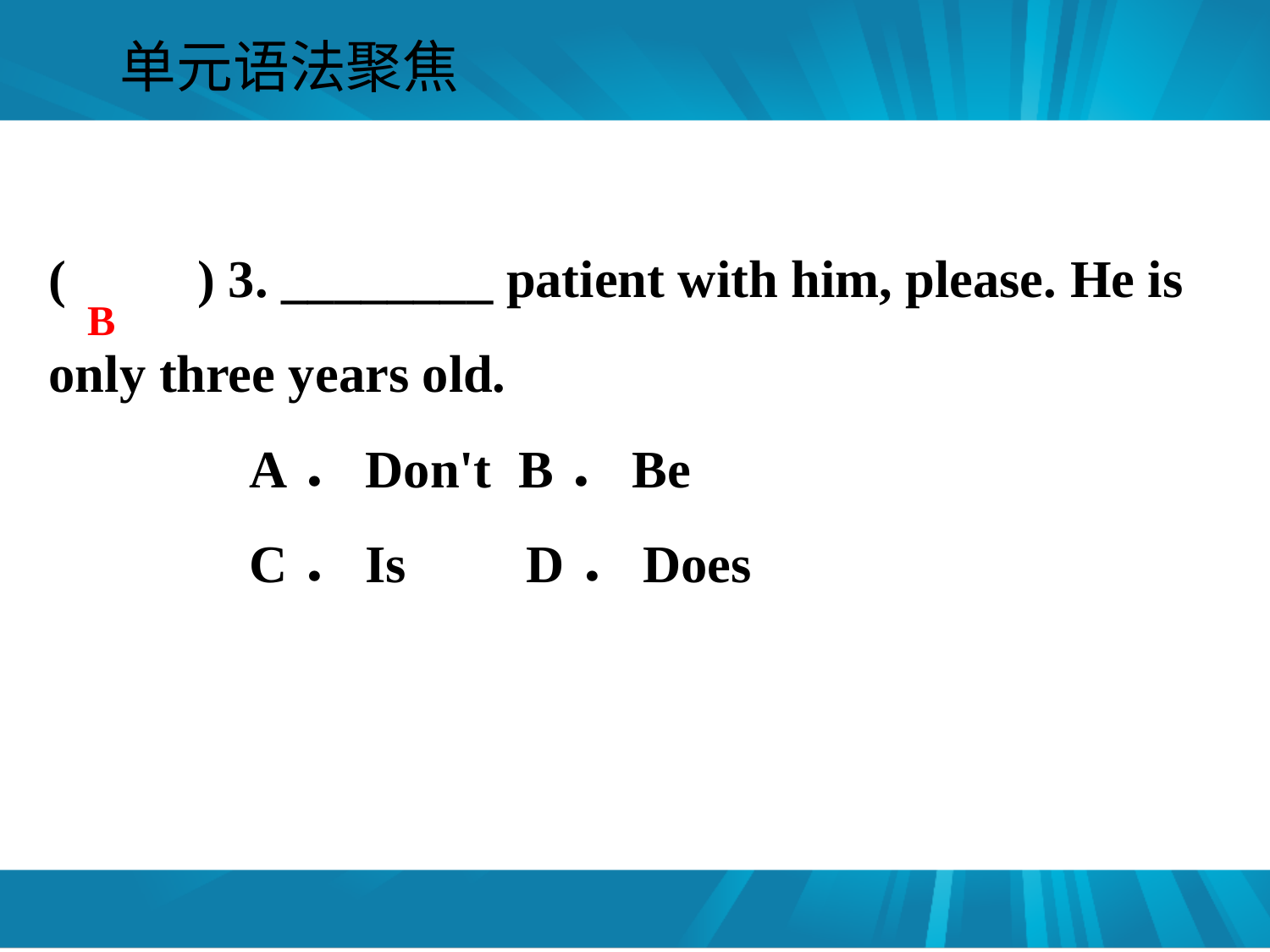

#
单元语法聚焦
(　　) 3. ________ patient with him, please. He is only three years old.
               A．Don't  B．Be
               C．Is         D．Does
B